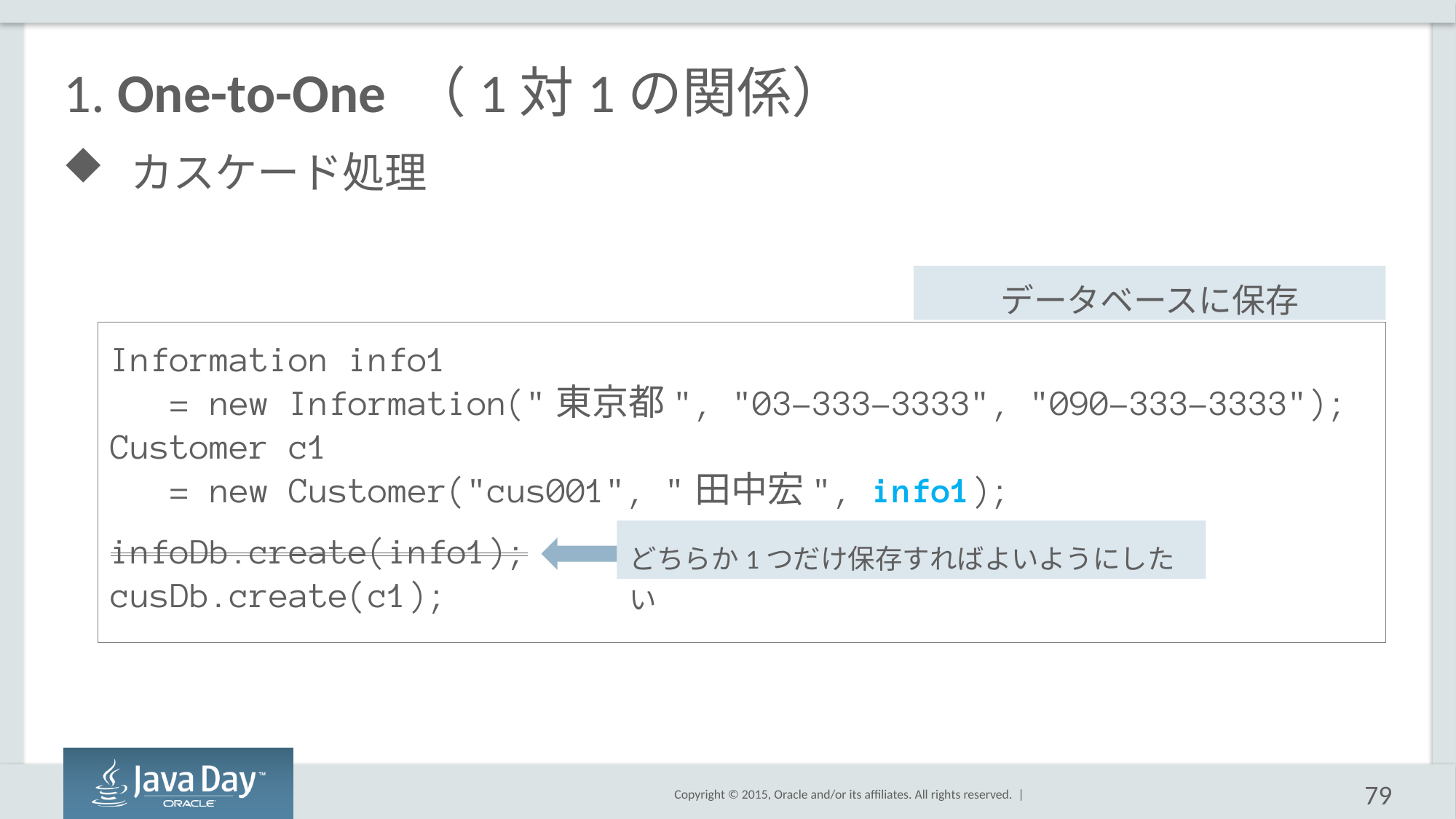

# 1. One-to-One （1対1の関係）
カスケード処理
データベースに保存
Information info1
   = new Information("東京都", "03-333-3333", "090-333-3333");
Customer c1
   = new Customer("cus001", "田中宏", info1);
infoDb.create(info1);
cusDb.create(c1);

どちらか1つだけ保存すればよいようにしたい

79